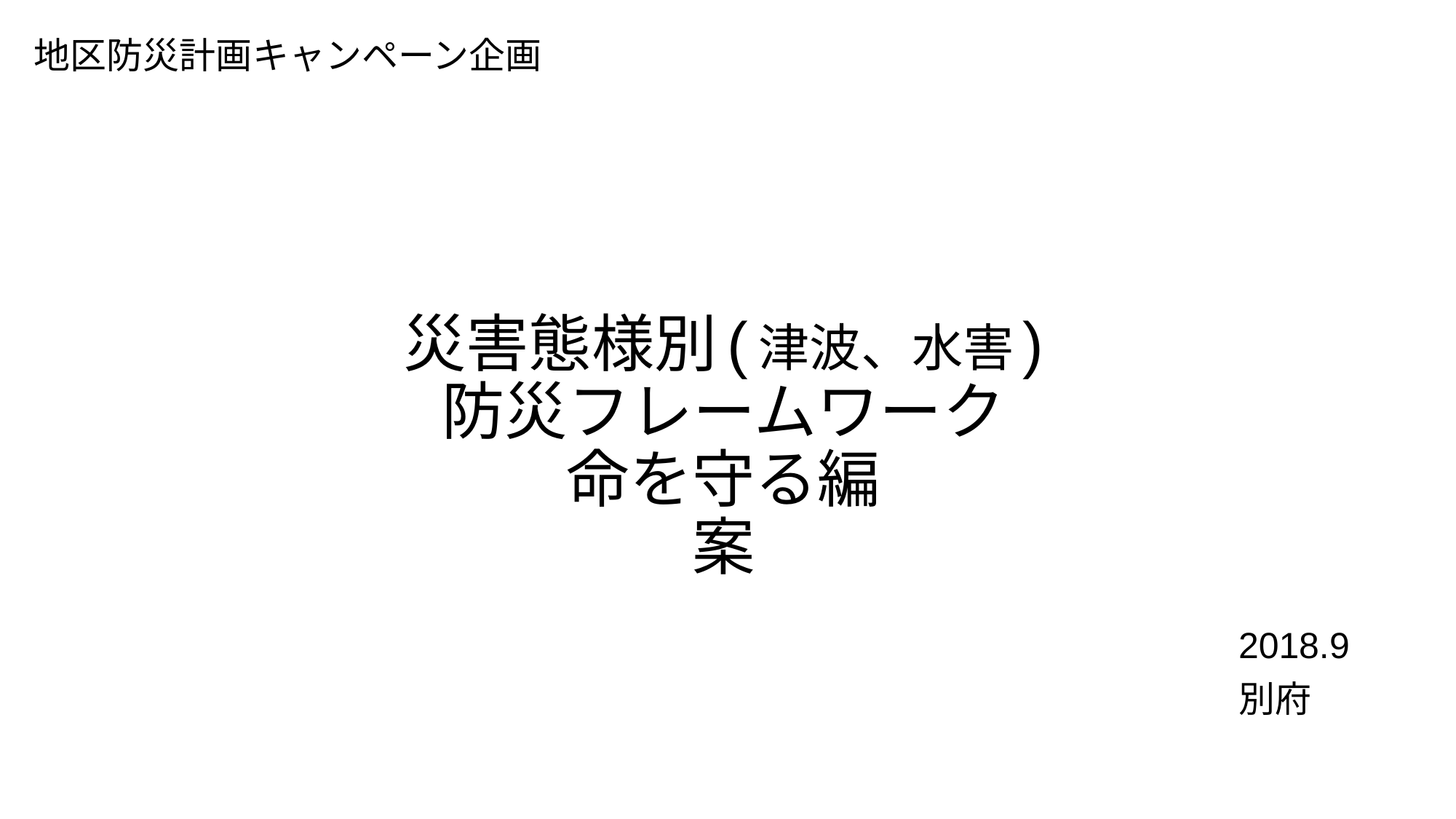

地区防災計画キャンペーン企画
# 災害態様別(津波、水害) 防災フレームワーク 命を守る編 案
2018.9
別府